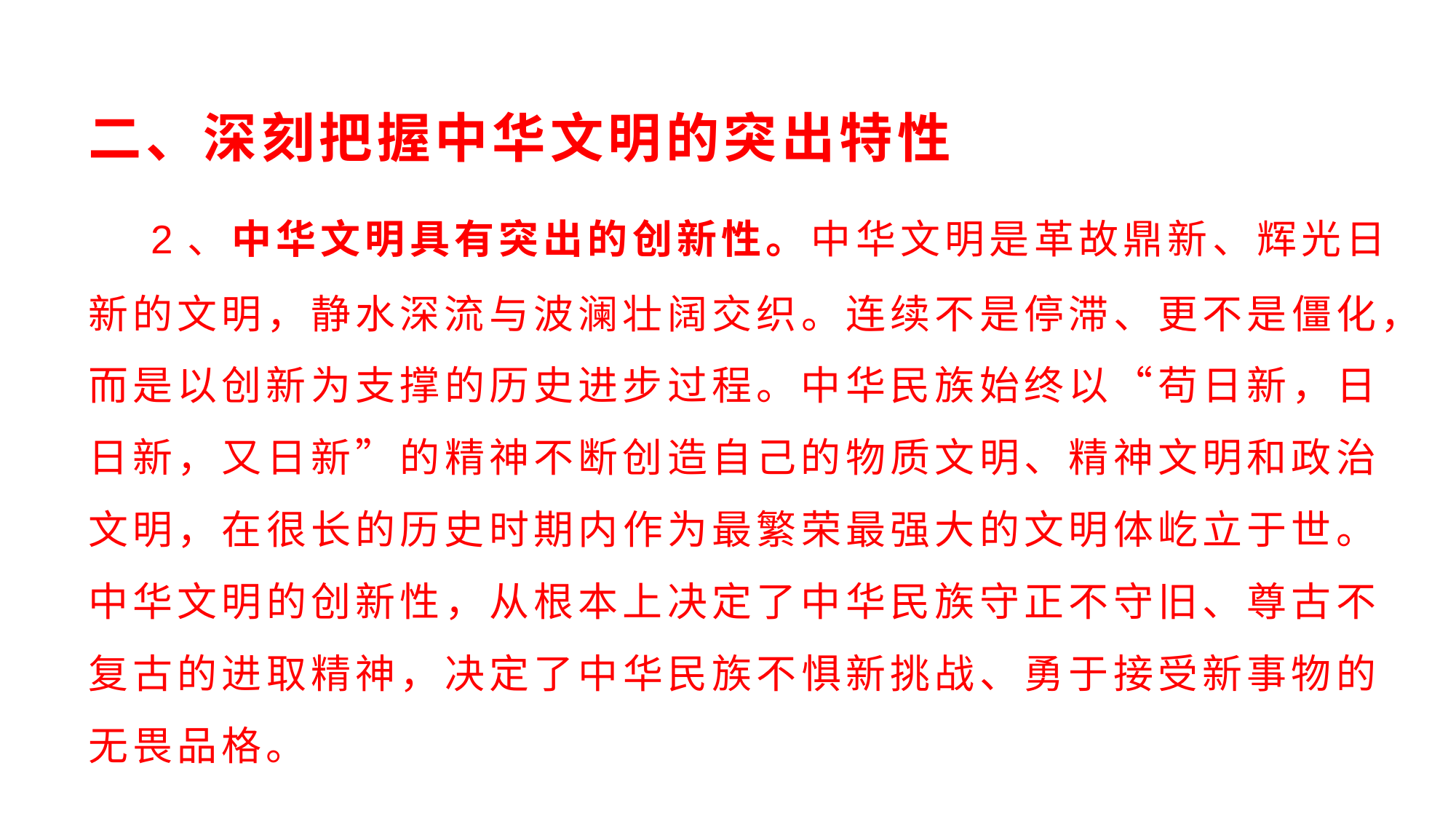

# 二、深刻把握中华文明的突出特性 2、中华文明具有突出的创新性。中华文明是革故鼎新、辉光日新的文明，静水深流与波澜壮阔交织。连续不是停滞、更不是僵化，而是以创新为支撑的历史进步过程。中华民族始终以“苟日新，日日新，又日新”的精神不断创造自己的物质文明、精神文明和政治文明，在很长的历史时期内作为最繁荣最强大的文明体屹立于世。中华文明的创新性，从根本上决定了中华民族守正不守旧、尊古不复古的进取精神，决定了中华民族不惧新挑战、勇于接受新事物的无畏品格。